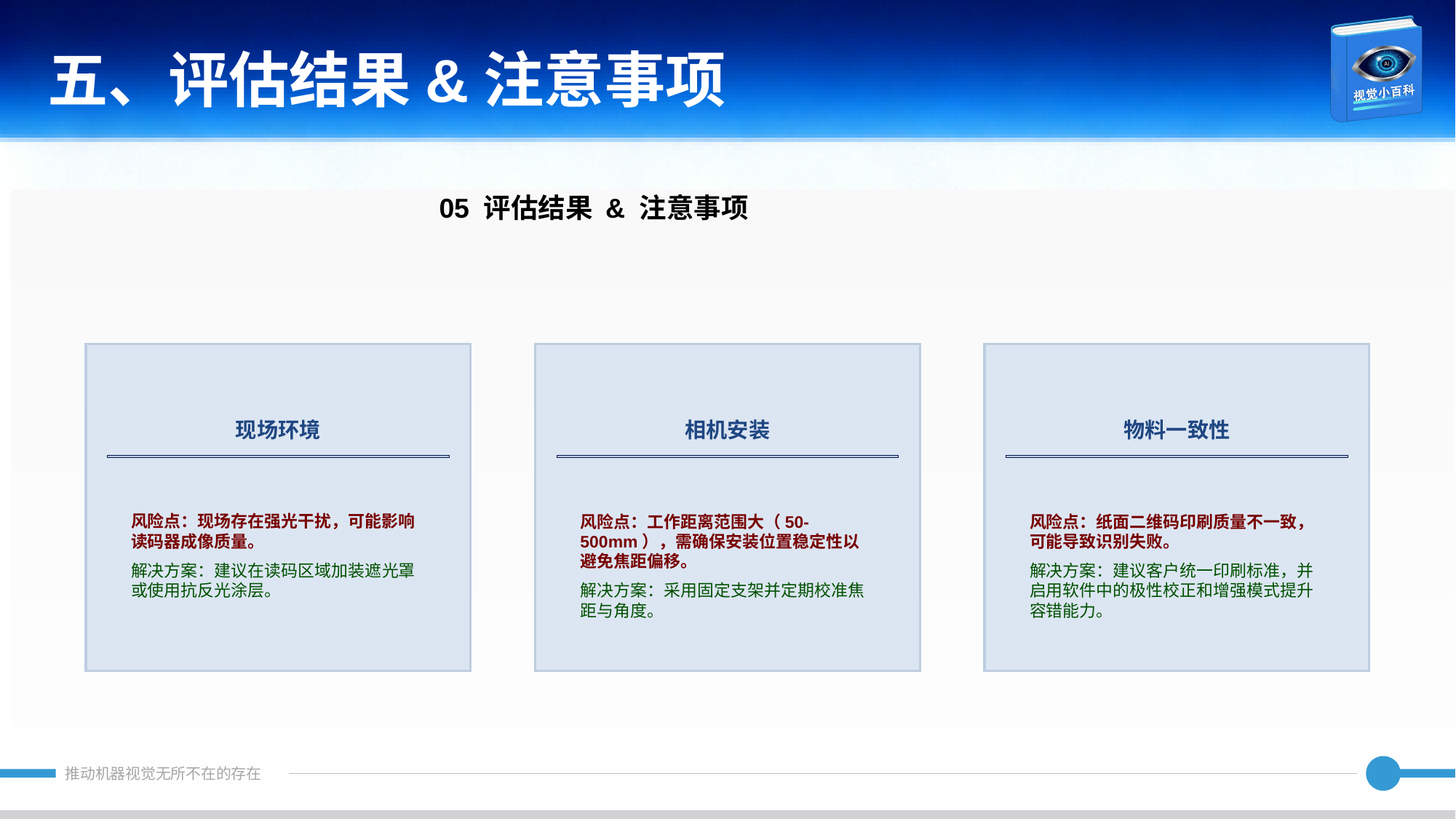

五、评估结果&注意事项

05 评估结果 & 注意事项

现场环境

相机安装

物料一致性

风险点：现场存在强光干扰，可能影响读码器成像质量。
解决方案：建议在读码区域加装遮光罩或使用抗反光涂层。

风险点：工作距离范围大（50-500mm），需确保安装位置稳定性以避免焦距偏移。
解决方案：采用固定支架并定期校准焦距与角度。

风险点：纸面二维码印刷质量不一致，可能导致识别失败。
解决方案：建议客户统一印刷标准，并启用软件中的极性校正和增强模式提升容错能力。
10